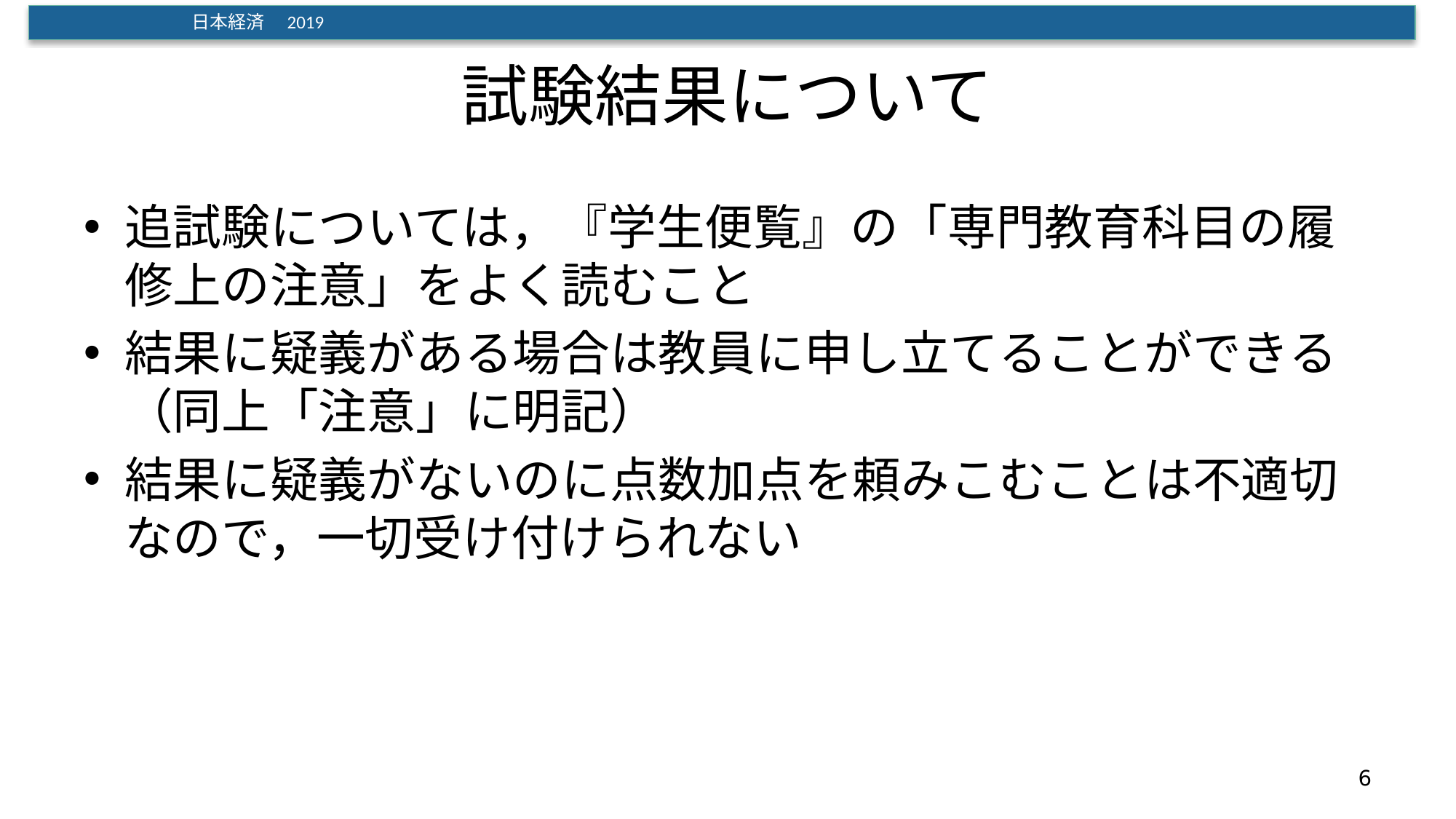

# 試験結果について
追試験については，『学生便覧』の「専門教育科目の履修上の注意」をよく読むこと
結果に疑義がある場合は教員に申し立てることができる（同上「注意」に明記）
結果に疑義がないのに点数加点を頼みこむことは不適切なので，一切受け付けられない
6